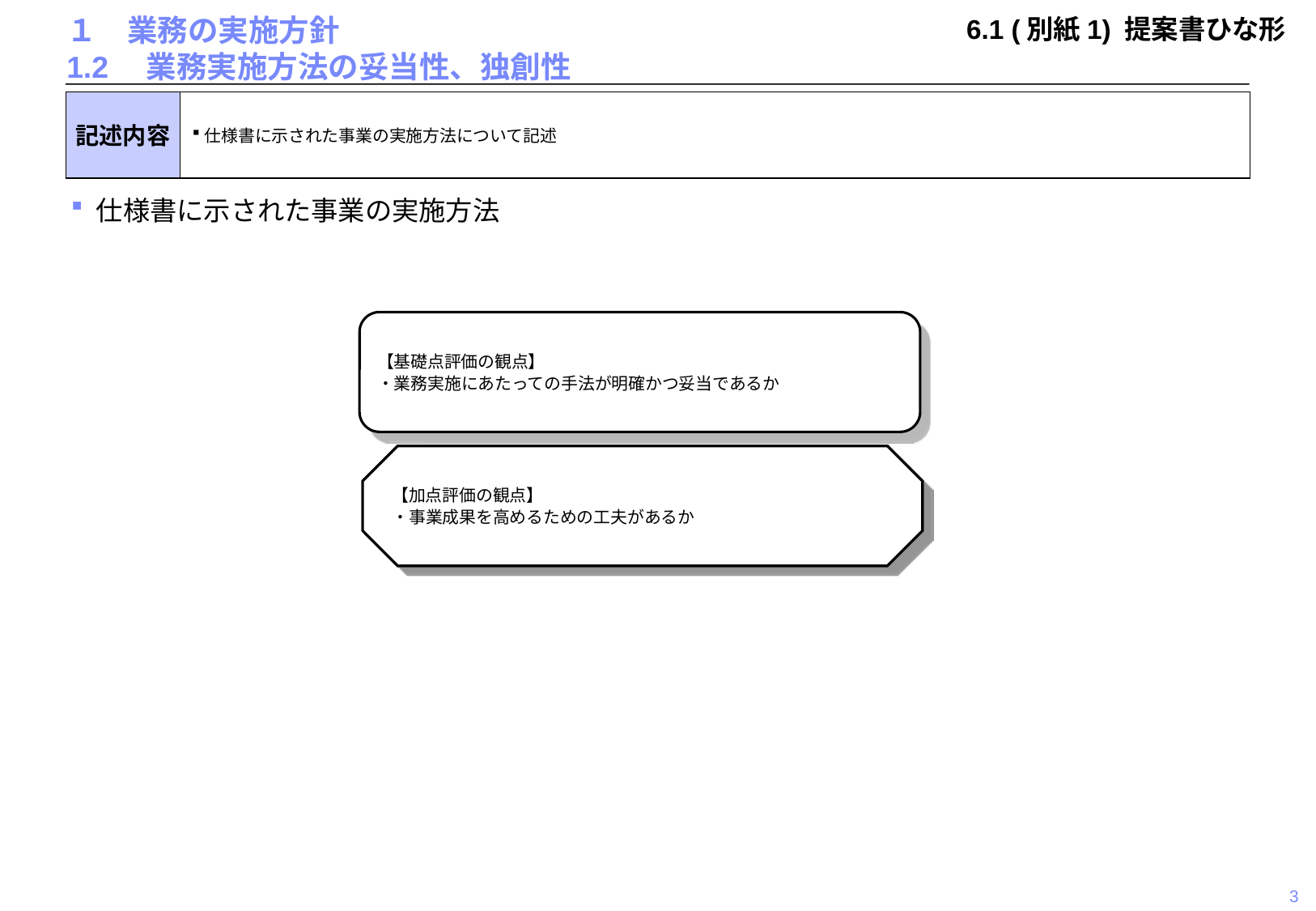

6.1 (別紙1) 提案書ひな形
# １　業務の実施方針 1.2　業務実施方法の妥当性、独創性
記述内容
仕様書に示された事業の実施方法について記述
仕様書に示された事業の実施方法
【基礎点評価の観点】
・業務実施にあたっての手法が明確かつ妥当であるか
【加点評価の観点
当該業務に関する仕様書の要求事項以外の、当該業務を効果的に実施する方法とその有効性。
【加点評価の観点】
・事業成果を高めるための工夫があるか
3